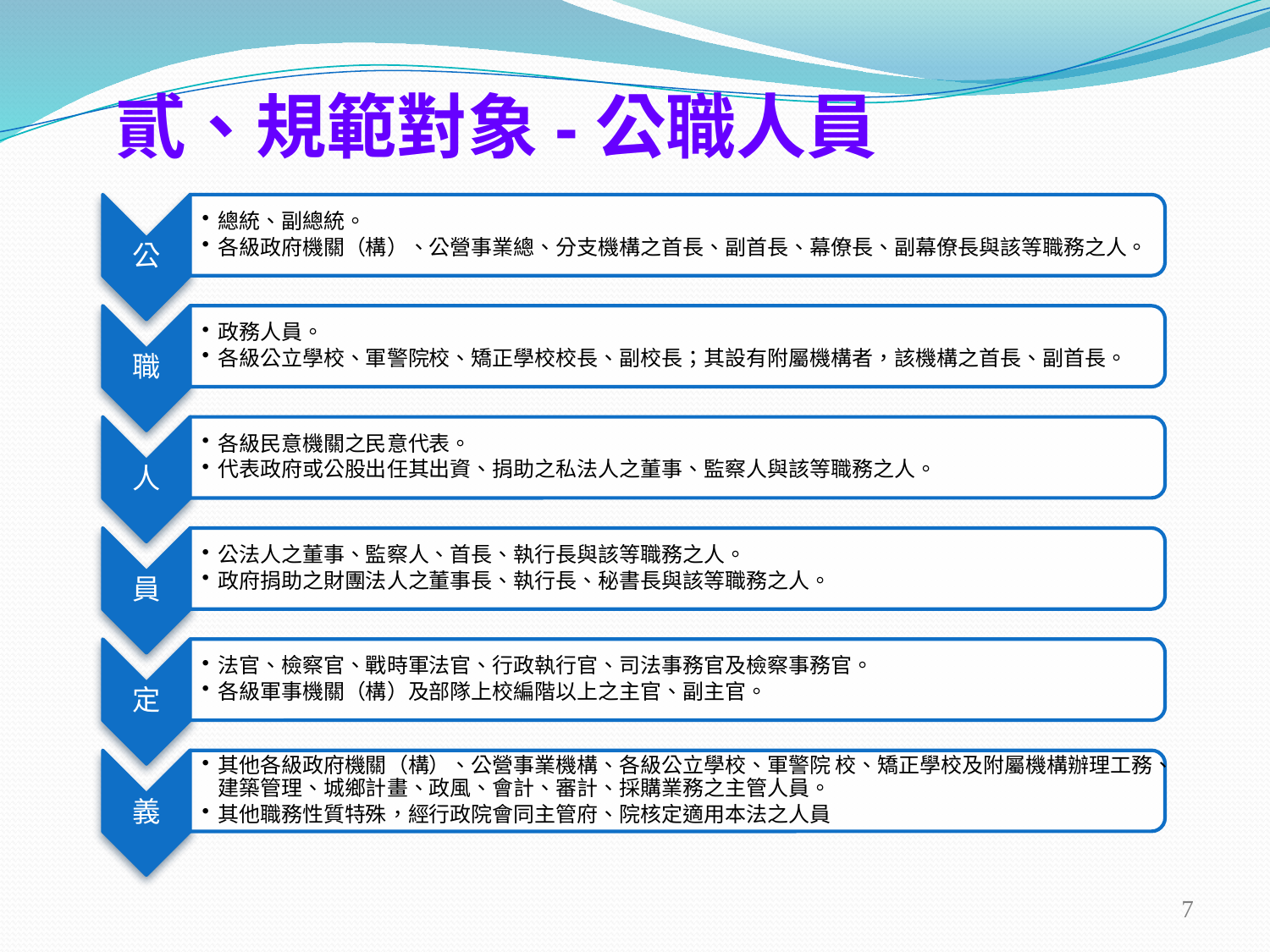

貳、規範對象-公職人員
公
總統、副總統。
各級政府機關（構）、公營事業總、分支機構之首長、副首長、幕僚長、副幕僚長與該等職務之人。
職
政務人員。
各級公立學校、軍警院校、矯正學校校長、副校長；其設有附屬機構者，該機構之首長、副首長。
人
各級民意機關之民意代表。
代表政府或公股出任其出資、捐助之私法人之董事、監察人與該等職務之人。
員
公法人之董事、監察人、首長、執行長與該等職務之人。
政府捐助之財團法人之董事長、執行長、秘書長與該等職務之人。
定
法官、檢察官、戰時軍法官、行政執行官、司法事務官及檢察事務官。
各級軍事機關（構）及部隊上校編階以上之主官、副主官。
義
其他各級政府機關（構）、公營事業機構、各級公立學校、軍警院 校、矯正學校及附屬機構辦理工務、建築管理、城鄉計畫、政風、會計、審計、採購業務之主管人員。
其他職務性質特殊，經行政院會同主管府、院核定適用本法之人員

7